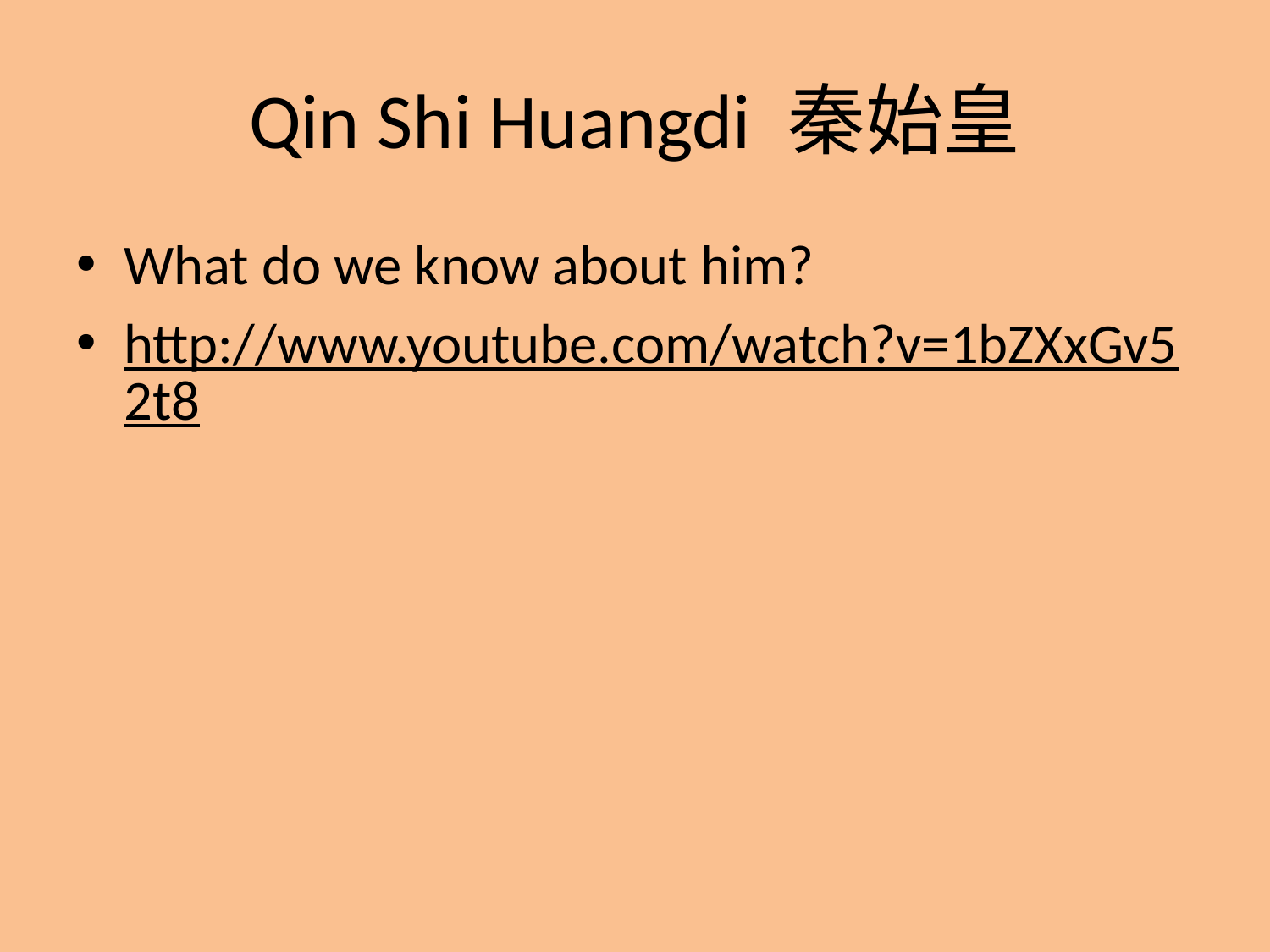

# Qin Shi Huangdi 秦始皇
What do we know about him?
http://www.youtube.com/watch?v=1bZXxGv52t8